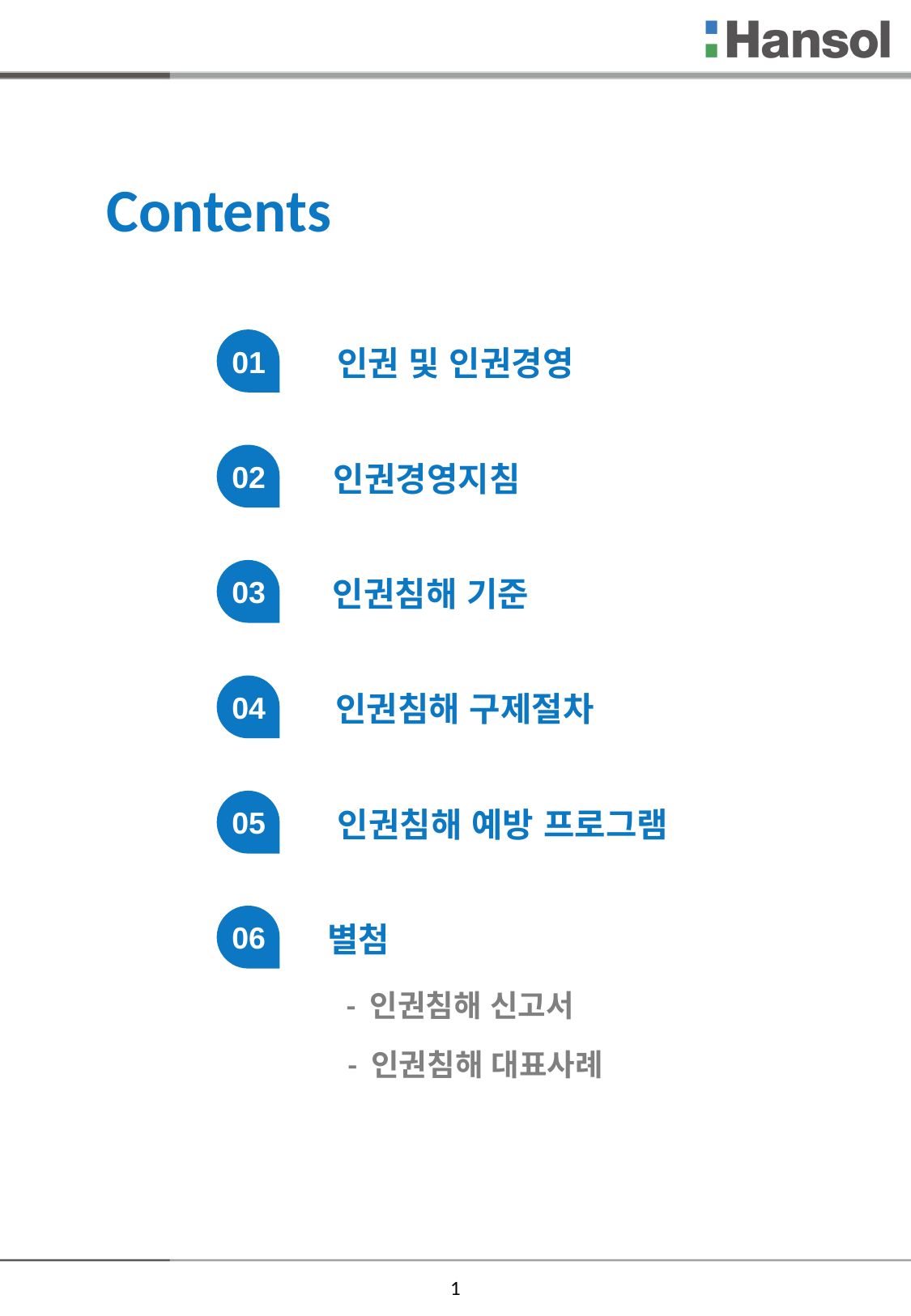

Contents

01
인권 및 인권경영

02
인권경영지침

03
인권침해 기준

인권침해 구제절차
04

인권침해 예방 프로그램
05

06
별첨
- 인권침해 신고서
- 인권침해 대표사례
1